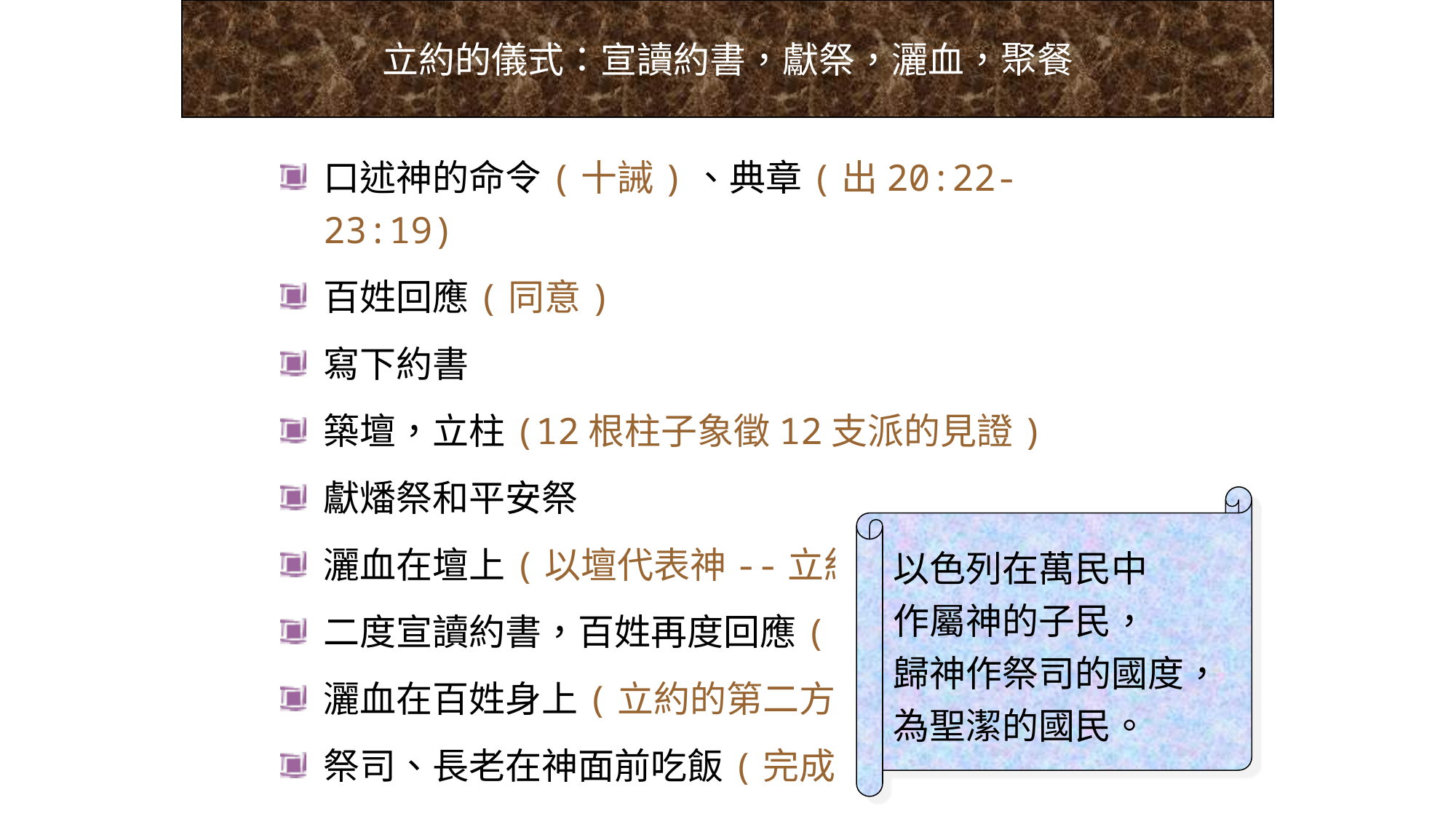

立約的儀式：宣讀約書，獻祭，灑血，聚餐
口述神的命令(十誡)、典章(出20:22-23:19)
百姓回應(同意)
寫下約書
築壇，立柱(12根柱子象徵12支派的見證)
獻燔祭和平安祭
灑血在壇上(以壇代表神--立約的第一方)
二度宣讀約書，百姓再度回應(確認同意)
灑血在百姓身上(立約的第二方)
祭司、長老在神面前吃飯(完成立約)

以色列在萬民中
作屬神的子民，
歸神作祭司的國度，為聖潔的國民。